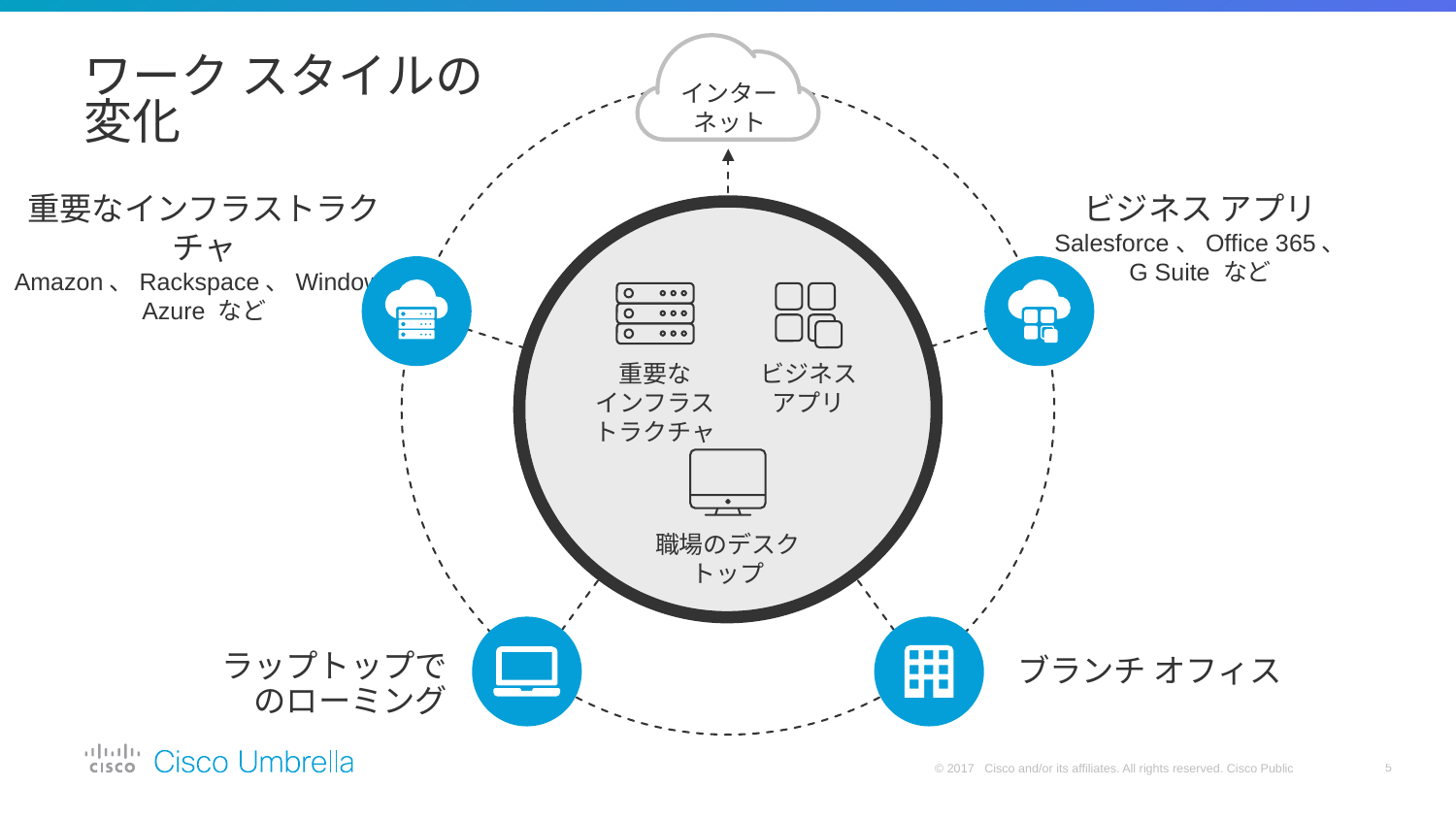

# ワーク スタイルの 変化
インターネット

重要なインフラストラクチャ
Amazon、Rackspace、Windows Azure など
ビジネス アプリ
Salesforce、Office 365、
G Suite など

重要な
インフラストラクチャ
ビジネス アプリ

職場のデスクトップ

ラップトップでのローミング
ブランチ オフィス